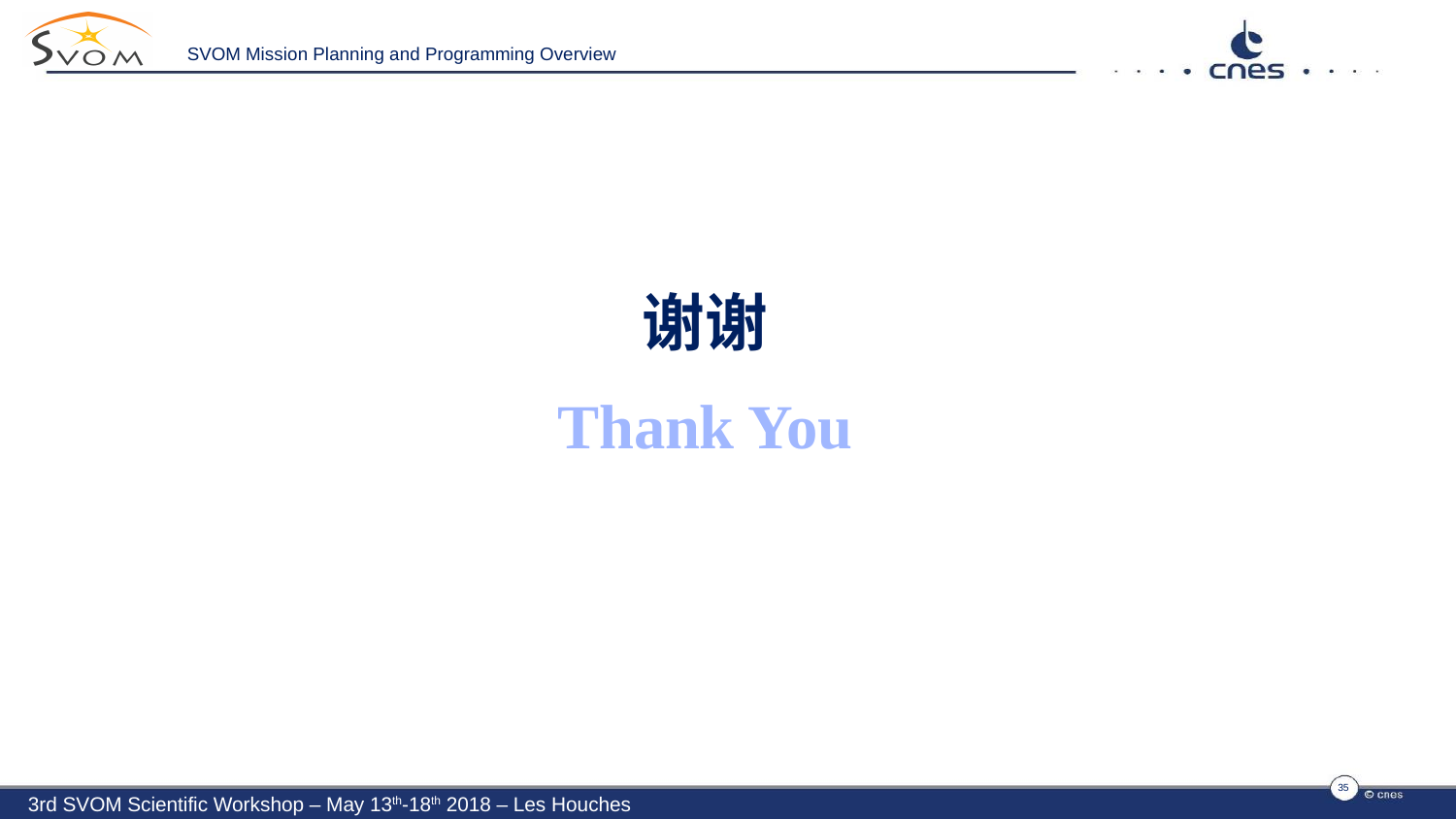

SVOM Mission Planning and Programming Overview

谢谢
Thank You
35